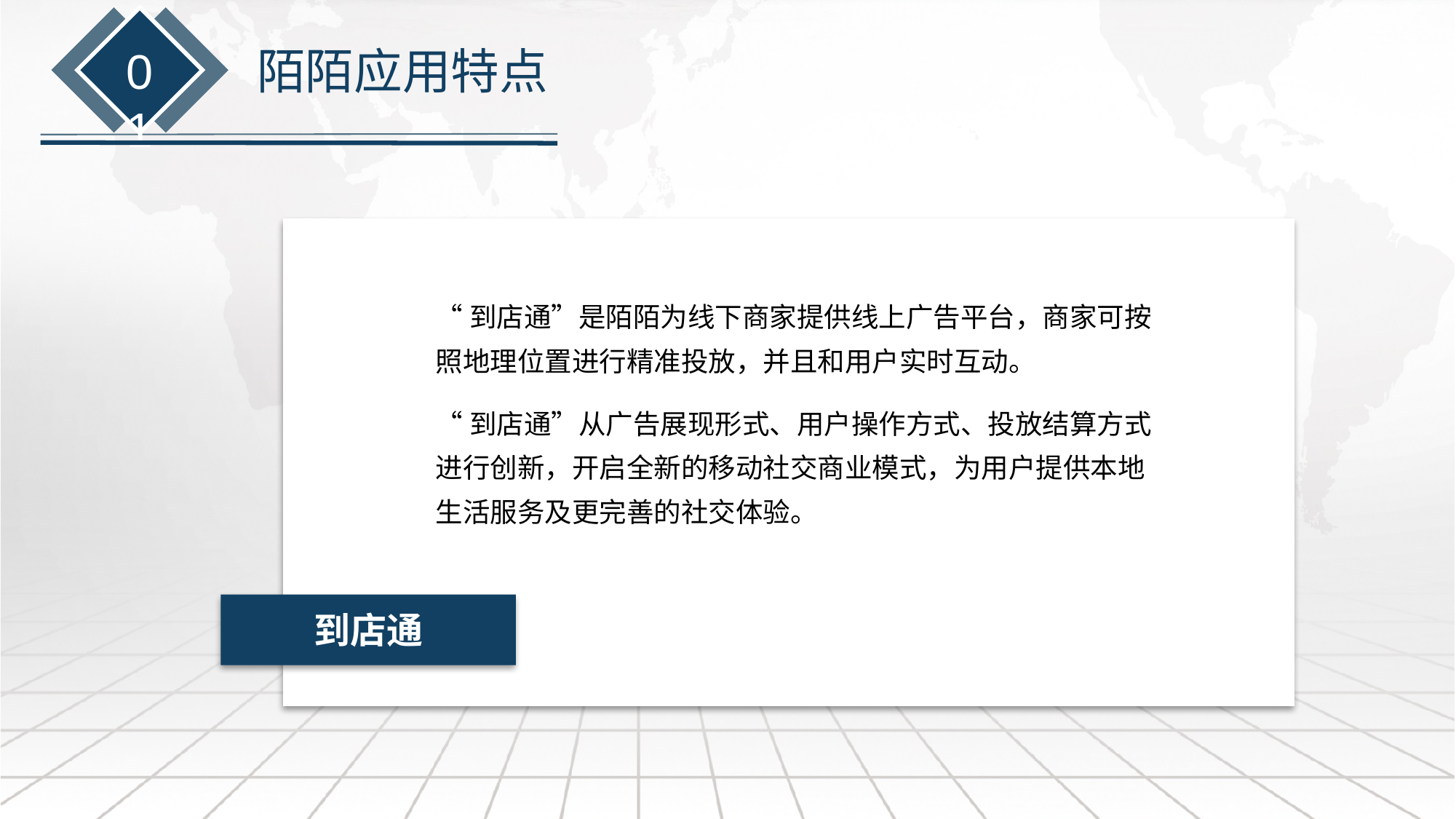

01
陌陌应用特点

“到店通”是陌陌为线下商家提供线上广告平台，商家可按照地理位置进行精准投放，并且和用户实时互动。
“到店通”从广告展现形式、用户操作方式、投放结算方式进行创新，开启全新的移动社交商业模式，为用户提供本地生活服务及更完善的社交体验。

到店通